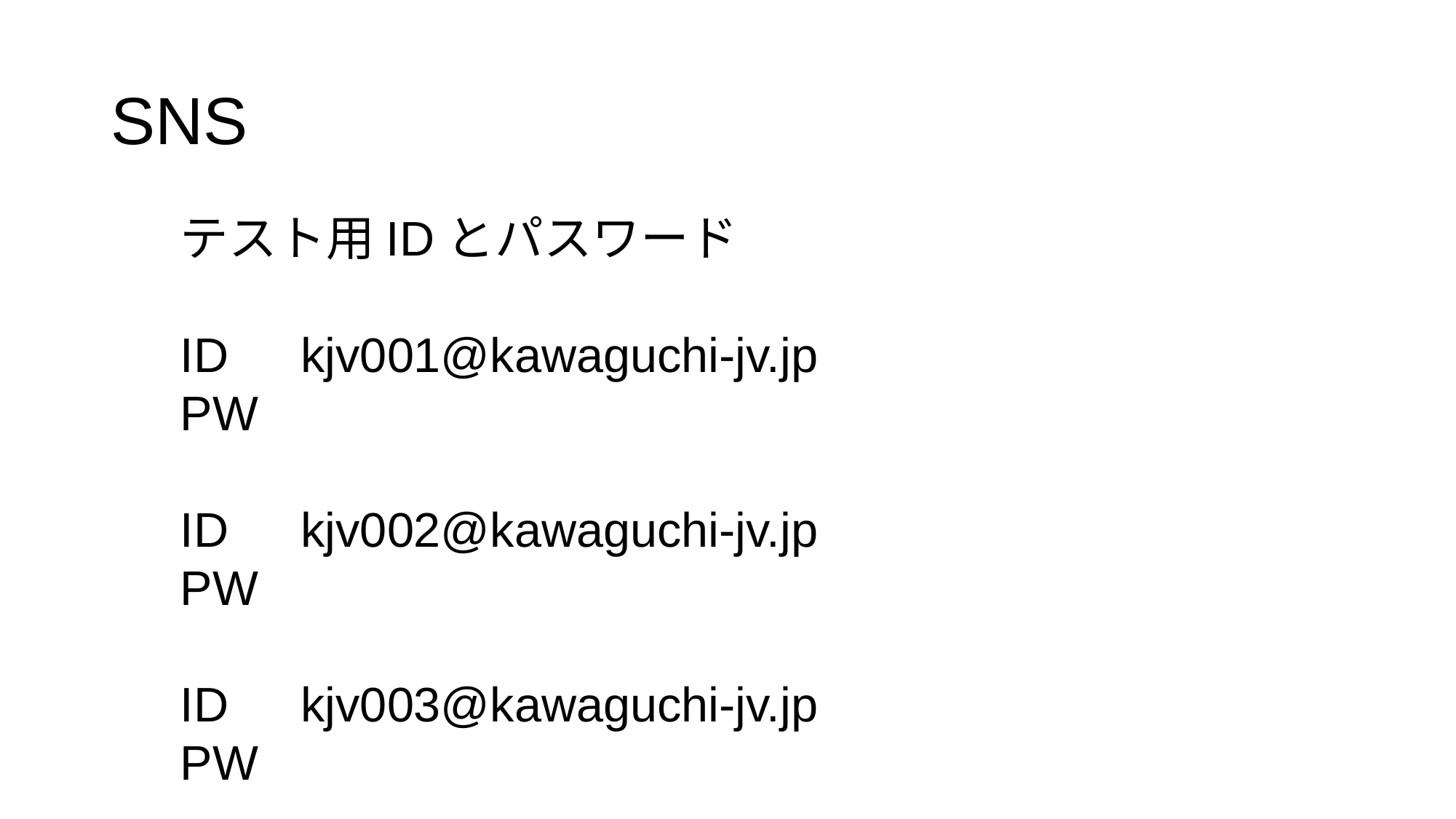

# SNS
テスト用IDとパスワード

ID　kjv001@kawaguchi-jv.jp
PW

ID　kjv002@kawaguchi-jv.jp
PW

ID　kjv003@kawaguchi-jv.jp
PW